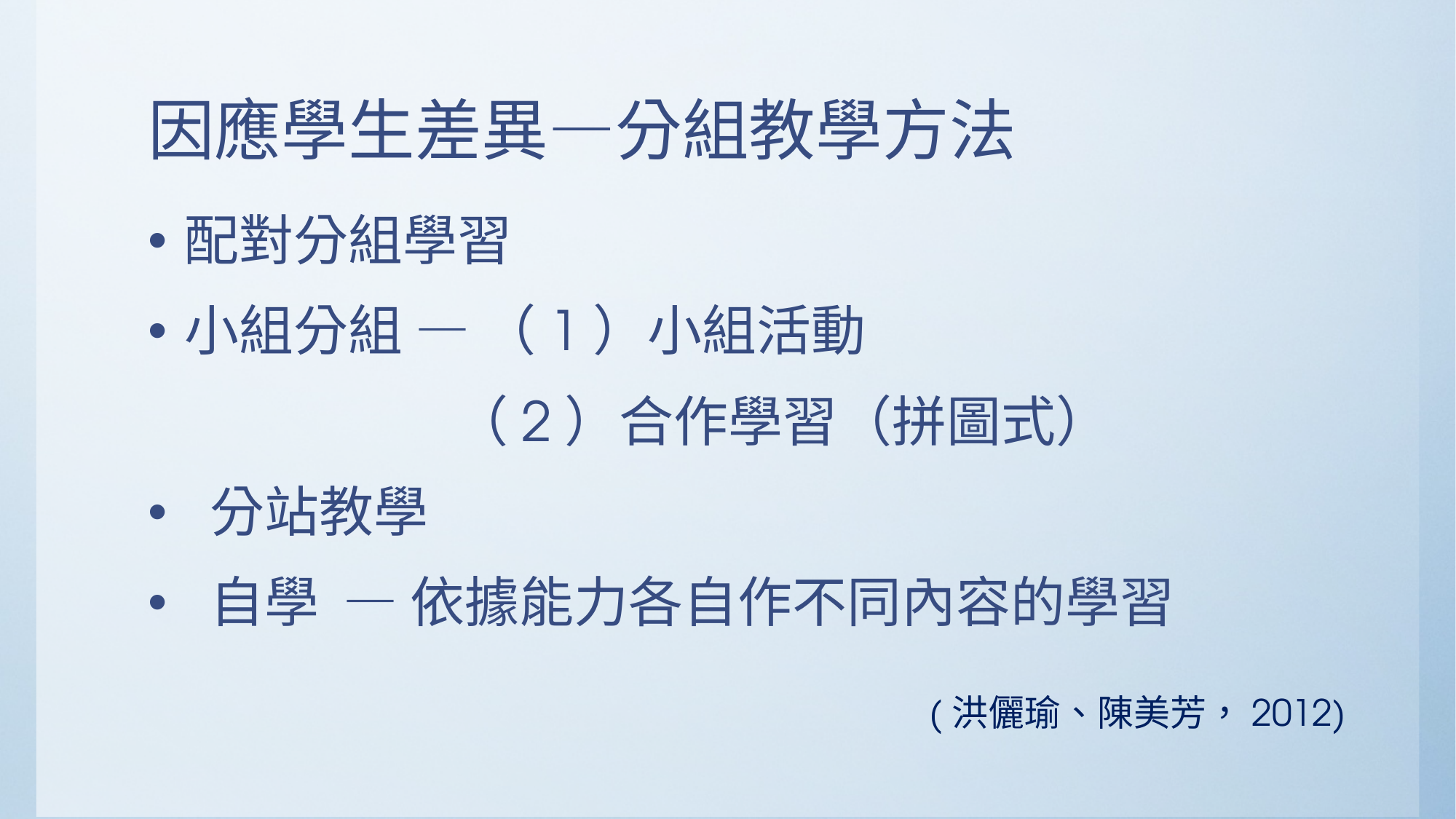

# 因應學生差異—分組教學方法
配對分組學習
小組分組 — （1）小組活動
                        （2）合作學習（拼圖式）
 分站教學
 自學  — 依據能力各自作不同內容的學習

(洪儷瑜、陳美芳，2012)